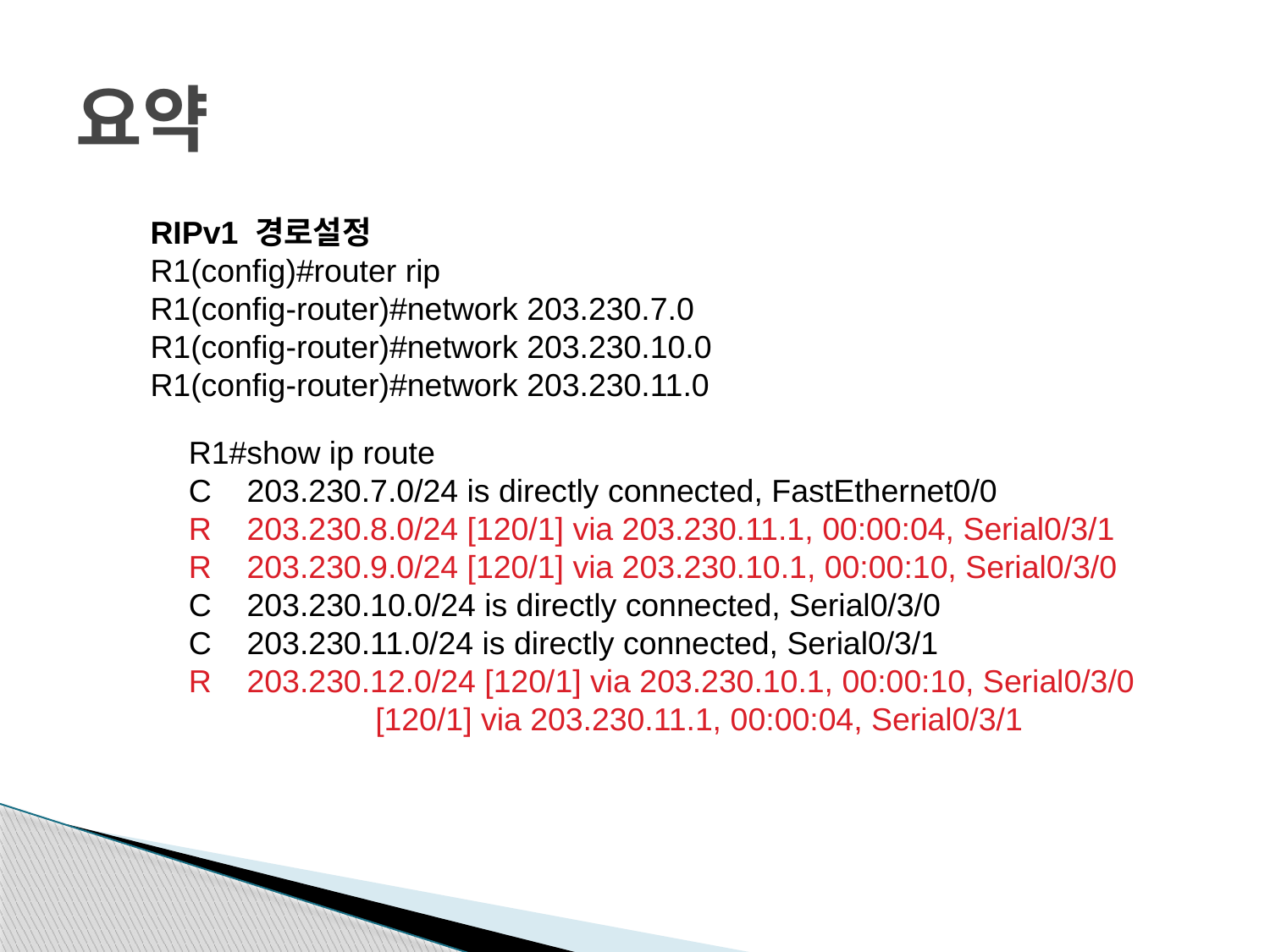

# 요약
RIPv1 경로설정
R1(config)#router rip
R1(config-router)#network 203.230.7.0
R1(config-router)#network 203.230.10.0
R1(config-router)#network 203.230.11.0
R1#show ip route
C    203.230.7.0/24 is directly connected, FastEthernet0/0
R    203.230.8.0/24 [120/1] via 203.230.11.1, 00:00:04, Serial0/3/1
R    203.230.9.0/24 [120/1] via 203.230.10.1, 00:00:10, Serial0/3/0
C    203.230.10.0/24 is directly connected, Serial0/3/0
C    203.230.11.0/24 is directly connected, Serial0/3/1
R    203.230.12.0/24 [120/1] via 203.230.10.1, 00:00:10, Serial0/3/0
                     [120/1] via 203.230.11.1, 00:00:04, Serial0/3/1